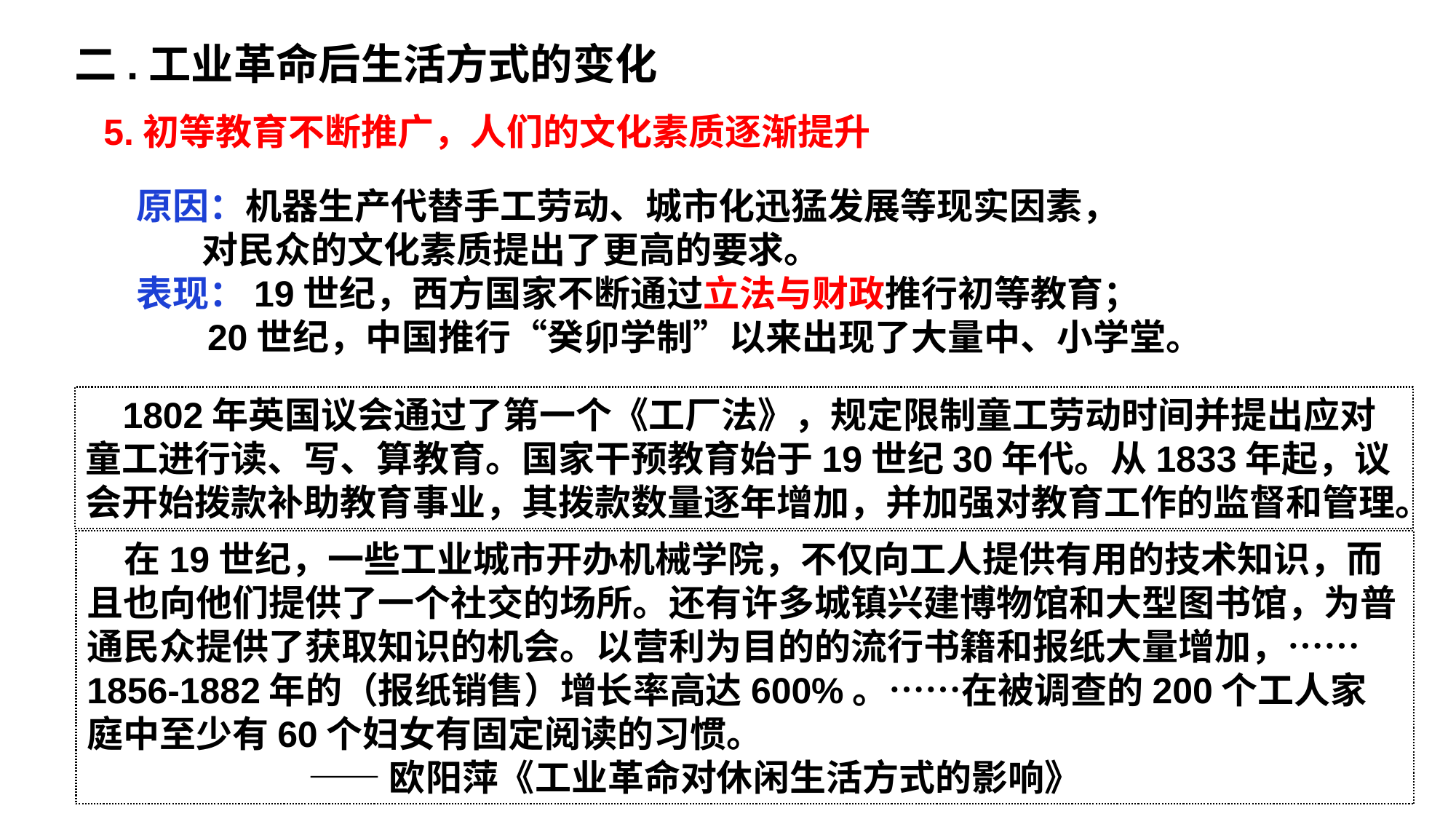

二.工业革命后生活方式的变化
5.初等教育不断推广，人们的文化素质逐渐提升
原因：机器生产代替手工劳动、城市化迅猛发展等现实因素，
       对民众的文化素质提出了更高的要求。
表现：19世纪，西方国家不断通过立法与财政推行初等教育；
       20世纪，中国推行“癸卯学制”以来出现了大量中、小学堂。
    1802年英国议会通过了第一个《工厂法》，规定限制童工劳动时间并提出应对童工进行读、写、算教育。国家干预教育始于19世纪30年代。从1833年起，议会开始拨款补助教育事业，其拨款数量逐年增加，并加强对教育工作的监督和管理。
     在19世纪，一些工业城市开办机械学院，不仅向工人提供有用的技术知识，而且也向他们提供了一个社交的场所。还有许多城镇兴建博物馆和大型图书馆，为普通民众提供了获取知识的机会。以营利为目的的流行书籍和报纸大量增加，……1856-1882年的（报纸销售）增长率高达600%。……在被调查的200个工人家庭中至少有60个妇女有固定阅读的习惯。
                           ——欧阳萍《工业革命对休闲生活方式的影响》